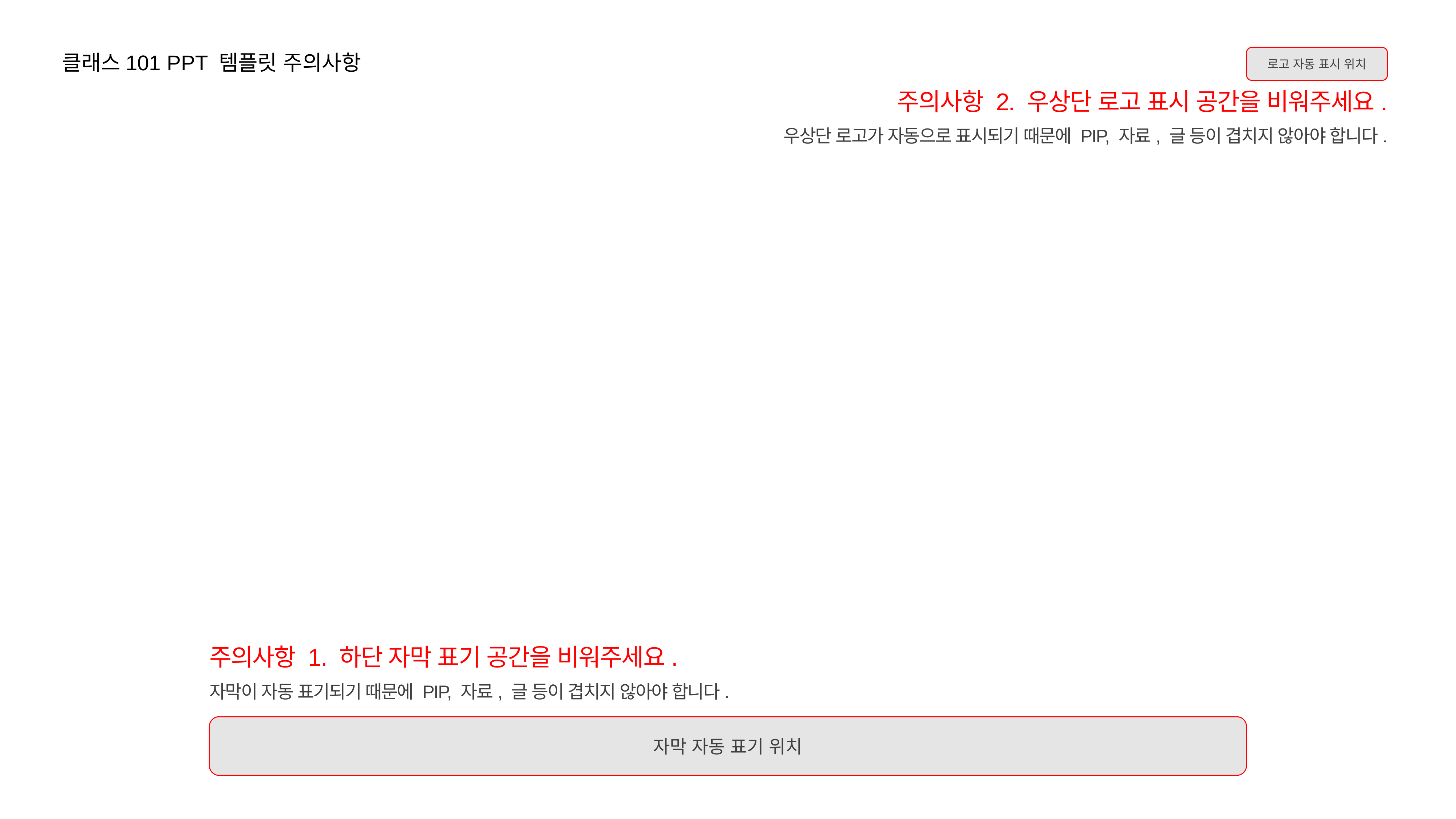

로고 자동 표시 위치
클래스101 PPT 템플릿 주의사항
주의사항 2. 우상단 로고 표시 공간을 비워주세요.
우상단 로고가 자동으로 표시되기 때문에 PIP, 자료, 글 등이 겹치지 않아야 합니다.
주의사항 1. 하단 자막 표기 공간을 비워주세요.
자막이 자동 표기되기 때문에 PIP, 자료, 글 등이 겹치지 않아야 합니다.
자막 자동 표기 위치